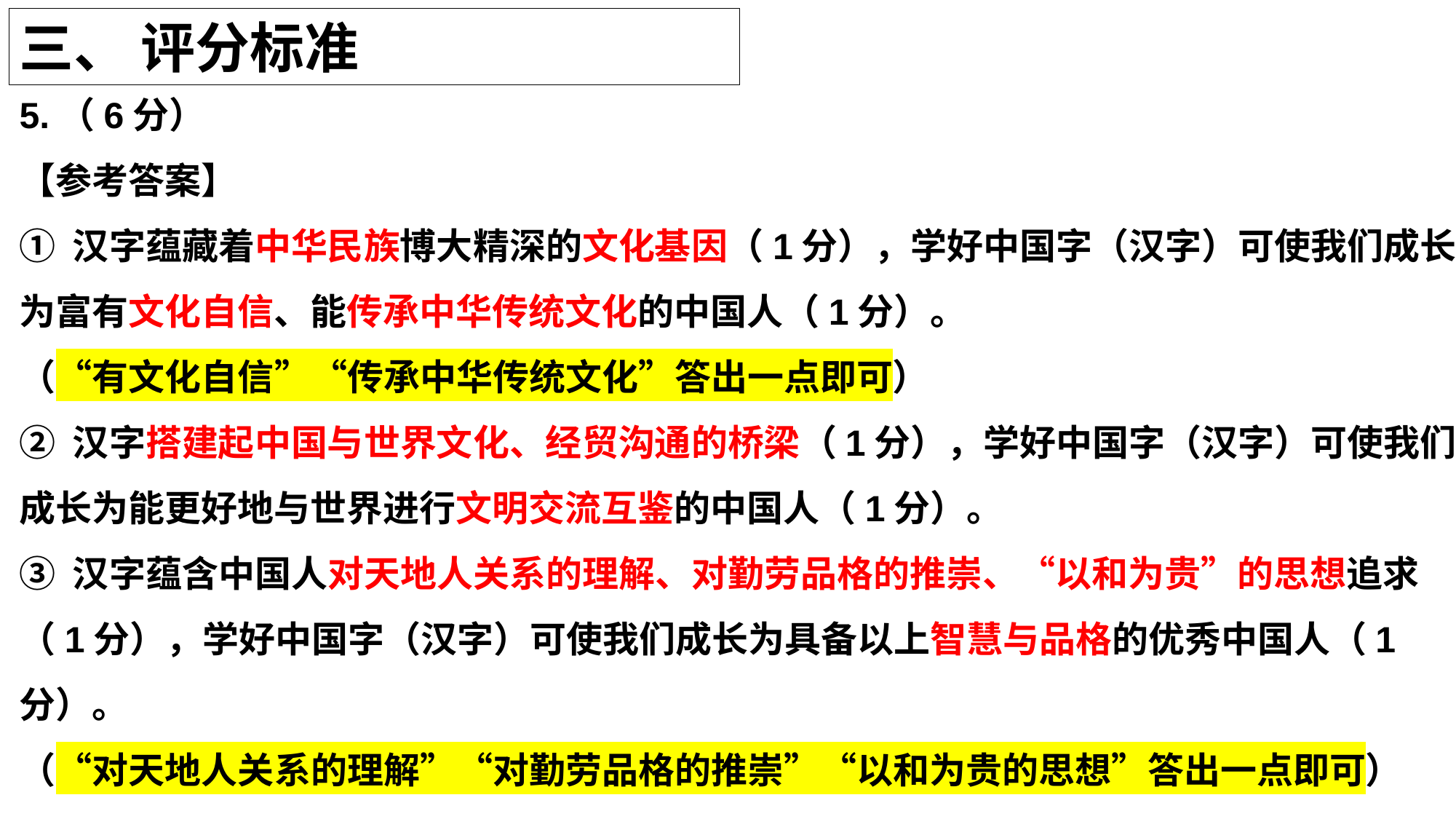

三、 评分标准
5.（6分）
【参考答案】
① 汉字蕴藏着中华民族博大精深的文化基因（1分），学好中国字（汉字）可使我们成长为富有文化自信、能传承中华传统文化的中国人（1分）。
（“有文化自信”“传承中华传统文化”答出一点即可）
② 汉字搭建起中国与世界文化、经贸沟通的桥梁（1分），学好中国字（汉字）可使我们成长为能更好地与世界进行文明交流互鉴的中国人（1分）。
③ 汉字蕴含中国人对天地人关系的理解、对勤劳品格的推崇、“以和为贵”的思想追求（1分），学好中国字（汉字）可使我们成长为具备以上智慧与品格的优秀中国人（1分）。
（“对天地人关系的理解”“对勤劳品格的推崇”“以和为贵的思想”答出一点即可）